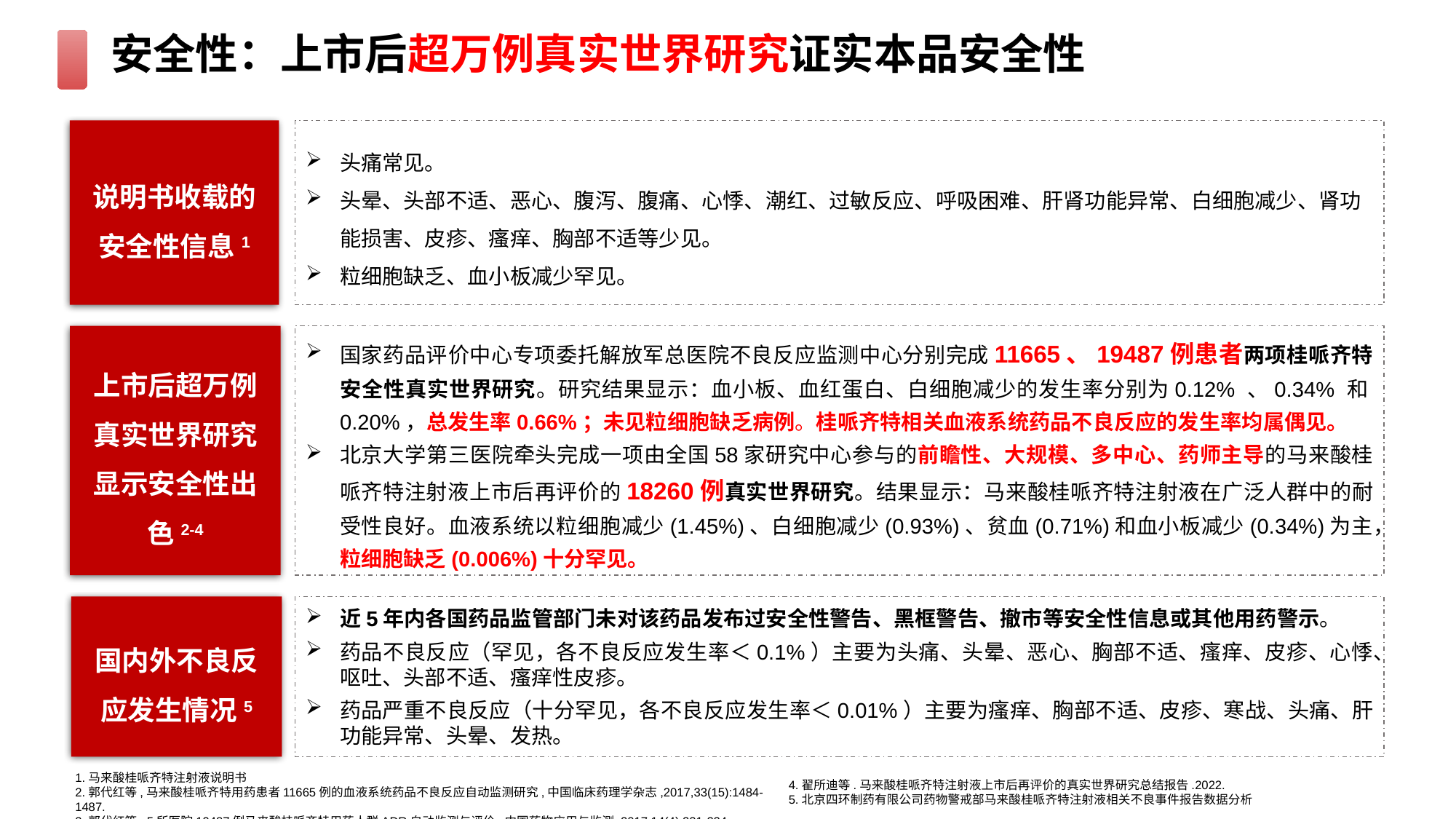

# 安全性：上市后超万例真实世界研究证实本品安全性
说明书收载的
安全性信息1
头痛常见。
头晕、头部不适、恶心、腹泻、腹痛、心悸、潮红、过敏反应、呼吸困难、肝肾功能异常、白细胞减少、肾功能损害、皮疹、瘙痒、胸部不适等少见。
粒细胞缺乏、血小板减少罕见。
国家药品评价中心专项委托解放军总医院不良反应监测中心分别完成11665、19487例患者两项桂哌齐特安全性真实世界研究。研究结果显示：血小板、血红蛋白、白细胞减少的发生率分别为0.12% 、0.34% 和0.20%，总发生率0.66%；未见粒细胞缺乏病例。桂哌齐特相关血液系统药品不良反应的发生率均属偶见。
北京大学第三医院牵头完成一项由全国58家研究中心参与的前瞻性、大规模、多中心、药师主导的马来酸桂哌齐特注射液上市后再评价的18260例真实世界研究。结果显示：马来酸桂哌齐特注射液在广泛人群中的耐受性良好。血液系统以粒细胞减少(1.45%)、白细胞减少(0.93%)、贫血(0.71%)和血小板减少(0.34%)为主，粒细胞缺乏(0.006%)十分罕见。
上市后超万例
真实世界研究显示安全性出色2-4
近5年内各国药品监管部门未对该药品发布过安全性警告、黑框警告、撤市等安全性信息或其他用药警示。
药品不良反应（罕见，各不良反应发生率＜0.1%）主要为头痛、头晕、恶心、胸部不适、瘙痒、皮疹、心悸、呕吐、头部不适、瘙痒性皮疹。
药品严重不良反应（十分罕见，各不良反应发生率＜0.01%）主要为瘙痒、胸部不适、皮疹、寒战、头痛、肝功能异常、头晕、发热。
国内外不良反应发生情况5
1.马来酸桂哌齐特注射液说明书
2.郭代红等,马来酸桂哌齐特用药患者11665例的血液系统药品不良反应自动监测研究,中国临床药理学杂志,2017,33(15):1484-1487.
3.郭代红等, 5所医院19487例马来酸桂哌齐特用药人群ADR自动监测与评价,中国药物应用与监测,2017,14(4):221-224.
4.翟所迪等.马来酸桂哌齐特注射液上市后再评价的真实世界研究总结报告.2022.
5.北京四环制药有限公司药物警戒部马来酸桂哌齐特注射液相关不良事件报告数据分析